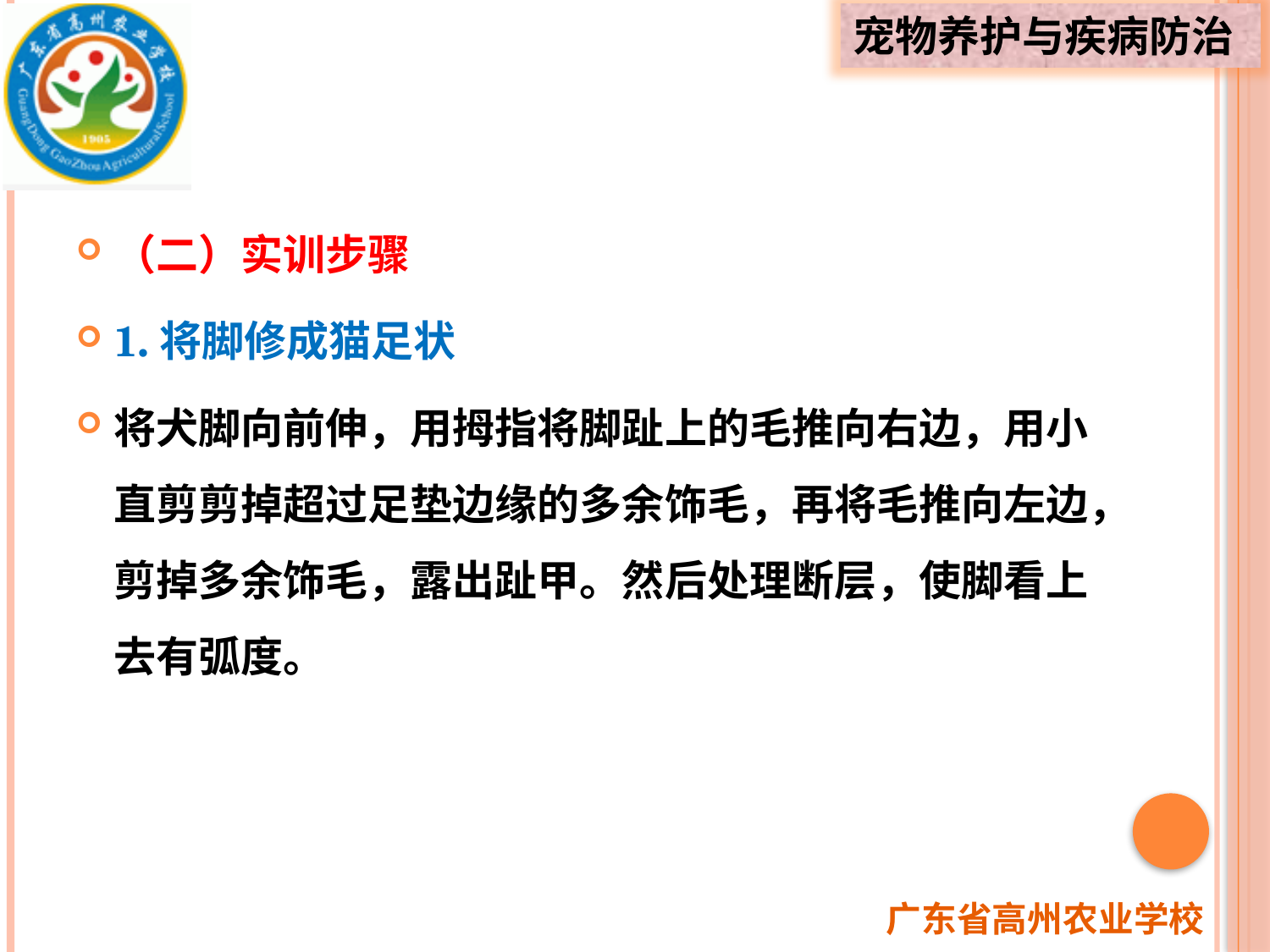

（二）实训步骤
1.将脚修成猫足状
将犬脚向前伸，用拇指将脚趾上的毛推向右边，用小直剪剪掉超过足垫边缘的多余饰毛，再将毛推向左边，剪掉多余饰毛，露出趾甲。然后处理断层，使脚看上去有弧度。